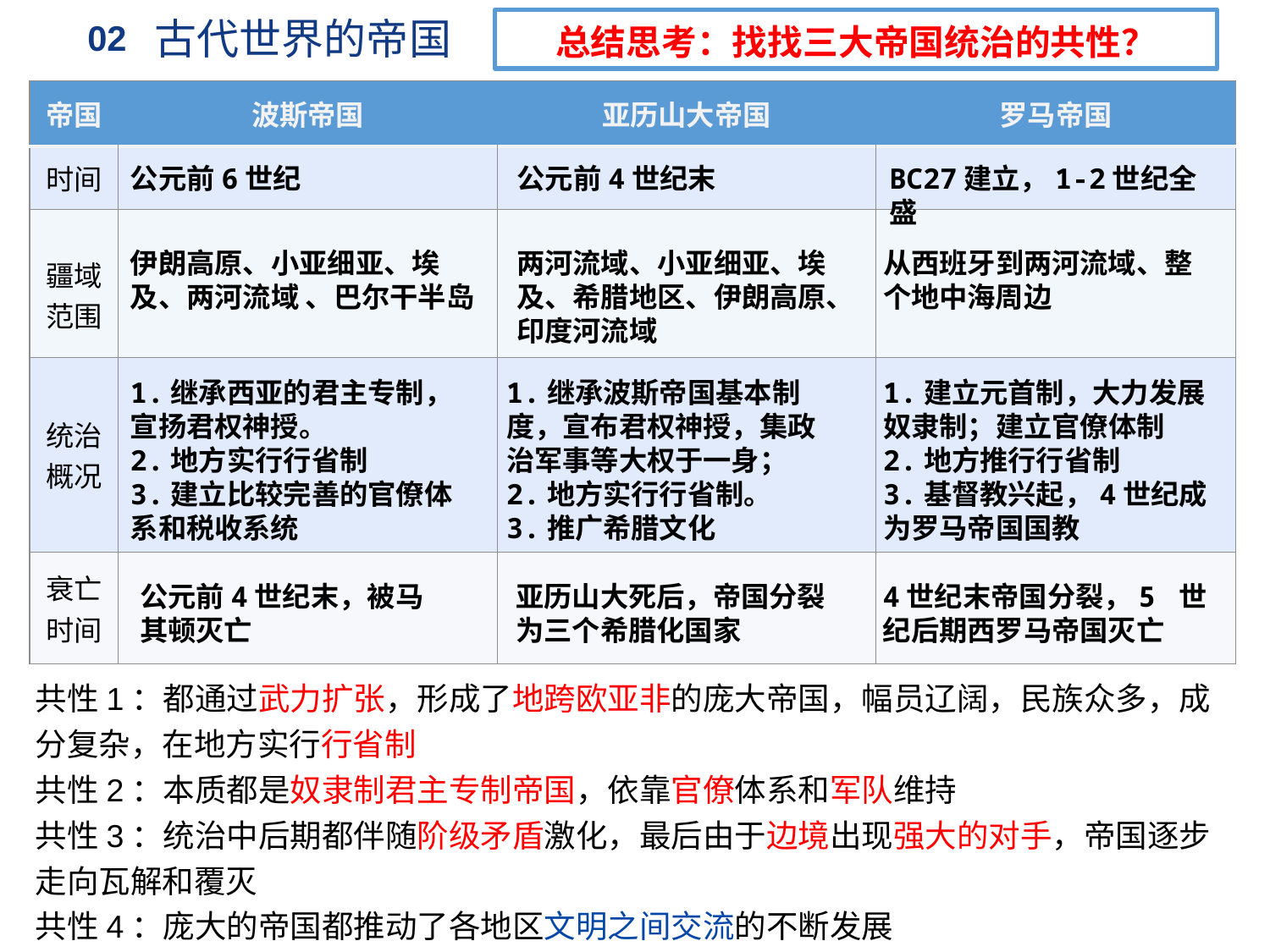

02
古代世界的帝国
总结思考：找找三大帝国统治的共性？
| 帝国 | 波斯帝国 | 亚历山大帝国 | 罗马帝国 |
| --- | --- | --- | --- |
| 时间 |  |  |  |
| 疆域范围 |  |  |  |
| 统治概况 |  |  |  |
| 衰亡时间 |  |  |  |
公元前6世纪
公元前4世纪末
BC27建立，1-2世纪全盛
两河流域、小亚细亚、埃及、希腊地区、伊朗高原、印度河流域
伊朗高原、小亚细亚、埃及、两河流域 、巴尔干半岛
从西班牙到两河流域、整个地中海周边
1.继承西亚的君主专制，宣扬君权神授。
2.地方实行行省制
3.建立比较完善的官僚体系和税收系统
1.继承波斯帝国基本制度，宣布君权神授，集政治军事等大权于一身；
2.地方实行行省制。
3.推广希腊文化
1.建立元首制，大力发展奴隶制；建立官僚体制
2.地方推行行省制
3.基督教兴起，4世纪成为罗马帝国国教
公元前4世纪末，被马其顿灭亡
亚历山大死后，帝国分裂为三个希腊化国家
4世纪末帝国分裂，5 世纪后期西罗马帝国灭亡
共性1：都通过武力扩张，形成了地跨欧亚非的庞大帝国，幅员辽阔，民族众多，成分复杂，在地方实行行省制
共性2：本质都是奴隶制君主专制帝国，依靠官僚体系和军队维持
共性3：统治中后期都伴随阶级矛盾激化，最后由于边境出现强大的对手，帝国逐步走向瓦解和覆灭
共性4：庞大的帝国都推动了各地区文明之间交流的不断发展